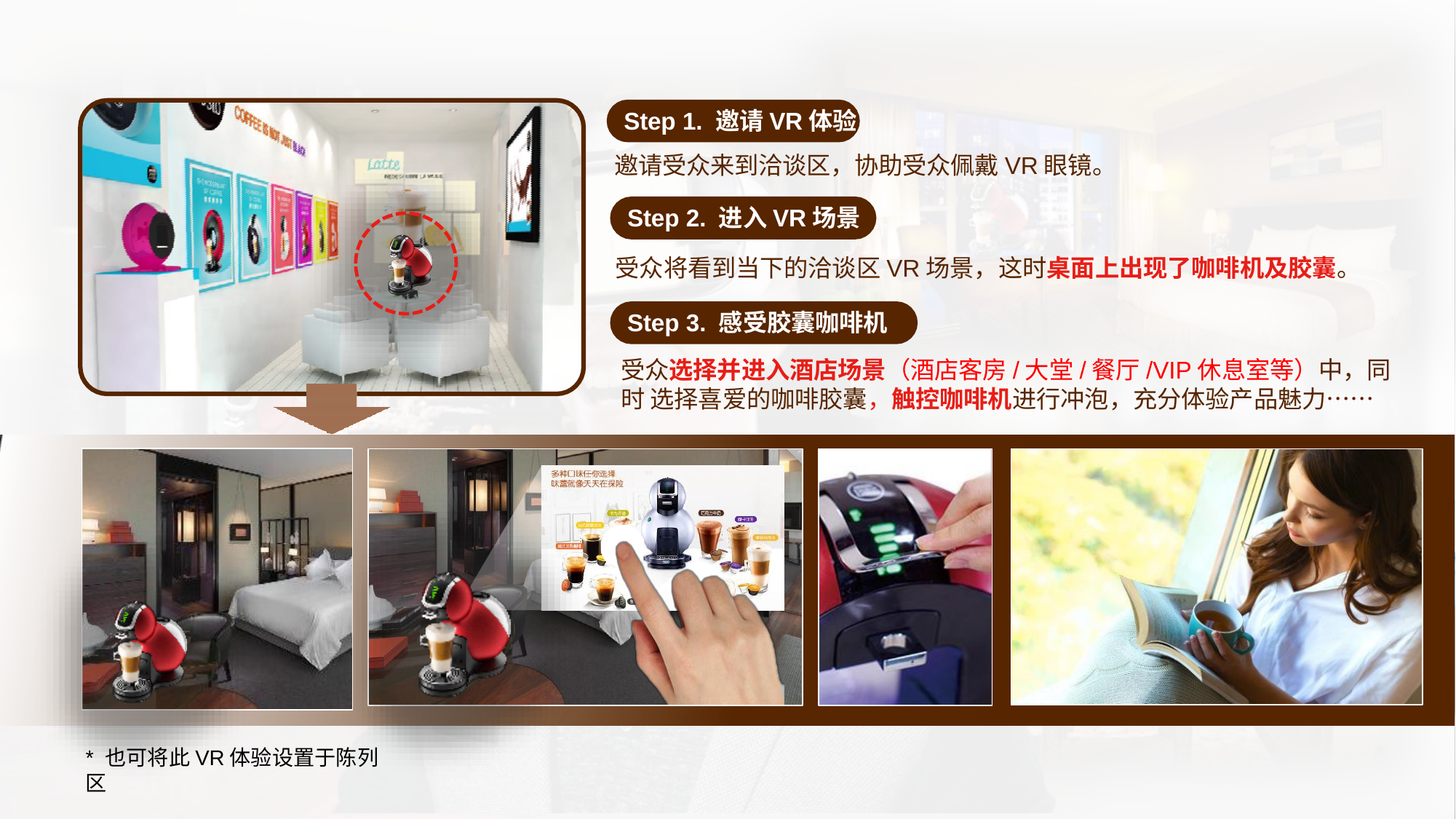

Step 1. 邀请VR体验
邀请受众来到洽谈区，协助受众佩戴VR眼镜。
Step 2. 进入VR场景
受众将看到当下的洽谈区VR场景，这时桌面上出现了咖啡机及胶囊。
Step 3. 感受胶囊咖啡机
受众选择并进入酒店场景（酒店客房/大堂/餐厅/VIP休息室等）中，同时 选择喜爱的咖啡胶囊，触控咖啡机进行冲泡，充分体验产品魅力……

* 也可将此VR体验设置于陈列区